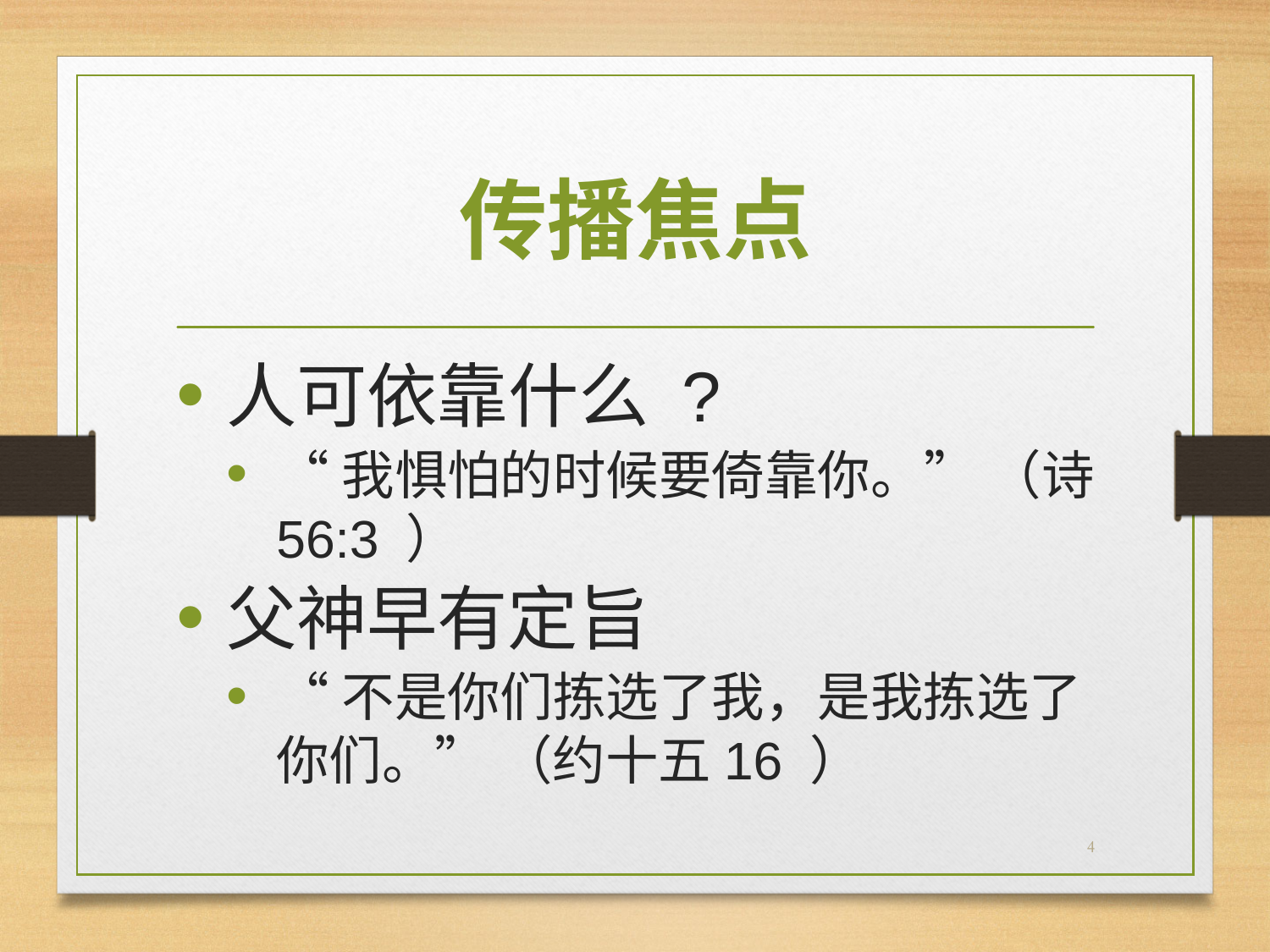

# 传播焦点
人可依靠什么 ?
“我惧怕的时候要倚靠你。” （诗56:3 ）
父神早有定旨
“不是你们拣选了我，是我拣选了你们。” （约十五16 ）

4